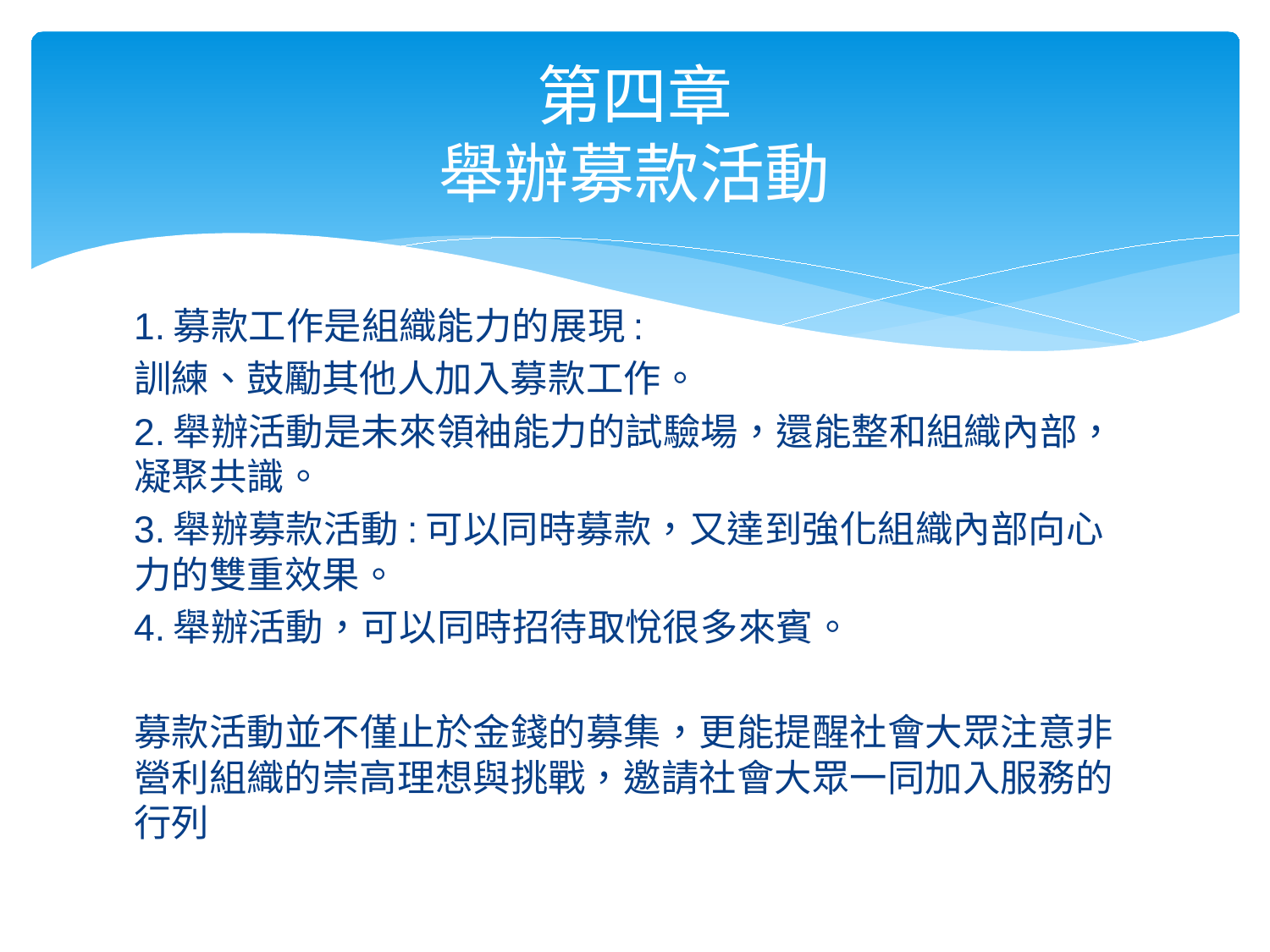

# 第四章 舉辦募款活動
1.募款工作是組織能力的展現:
訓練、鼓勵其他人加入募款工作。
2.舉辦活動是未來領袖能力的試驗場，還能整和組織內部，凝聚共識。
3.舉辦募款活動:可以同時募款，又達到強化組織內部向心力的雙重效果。
4.舉辦活動，可以同時招待取悅很多來賓。

募款活動並不僅止於金錢的募集，更能提醒社會大眾注意非營利組織的崇高理想與挑戰，邀請社會大眾一同加入服務的行列